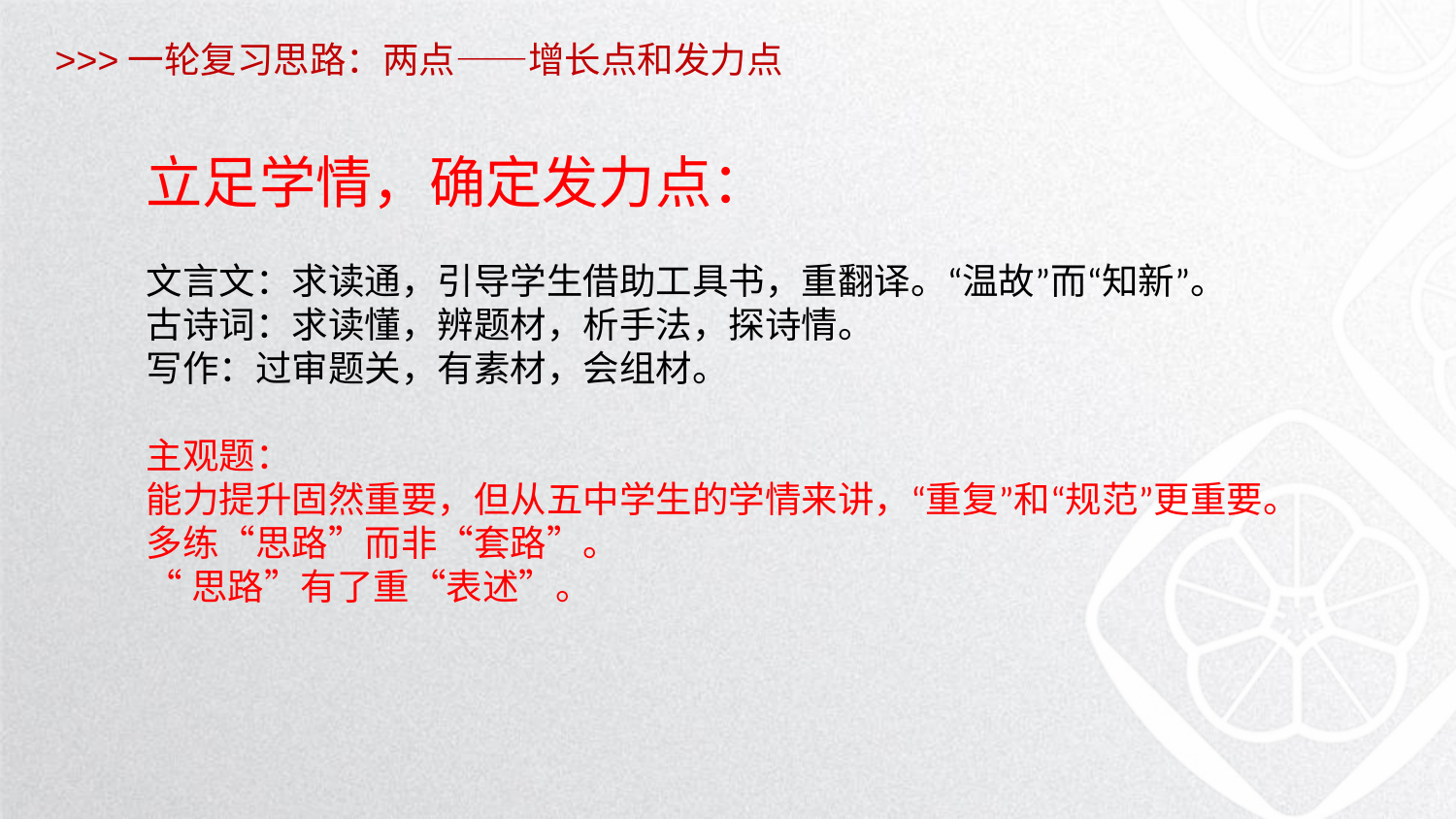

>>>一轮复习思路：两点——增长点和发力点
立足学情，确定发力点：

文言文：求读通，引导学生借助工具书，重翻译。“温故”而“知新”。
古诗词：求读懂，辨题材，析手法，探诗情。
写作：过审题关，有素材，会组材。

主观题：
能力提升固然重要，但从五中学生的学情来讲，“重复”和“规范”更重要。
多练“思路”而非“套路”。
“思路”有了重“表述”。